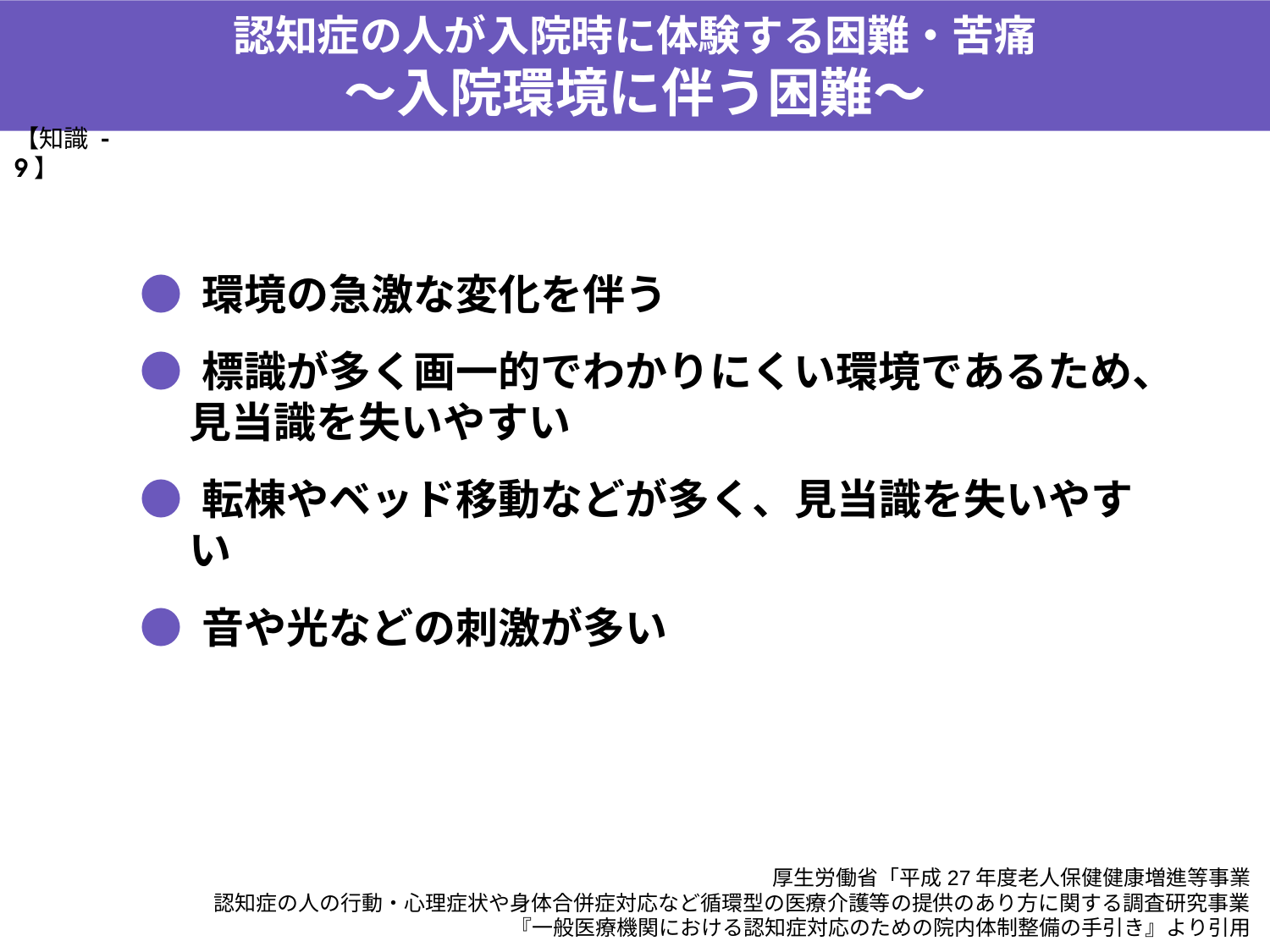

認知症の人が入院時に体験する困難・苦痛
～入院環境に伴う困難～
【知識 -9】
● 環境の急激な変化を伴う
● 標識が多く画一的でわかりにくい環境であるため、見当識を失いやすい
● 転棟やベッド移動などが多く、見当識を失いやすい
● 音や光などの刺激が多い
厚生労働省「平成27年度老人保健健康増進等事業
認知症の人の行動・心理症状や身体合併症対応など循環型の医療介護等の提供のあり方に関する調査研究事業
『一般医療機関における認知症対応のための院内体制整備の手引き』より引用